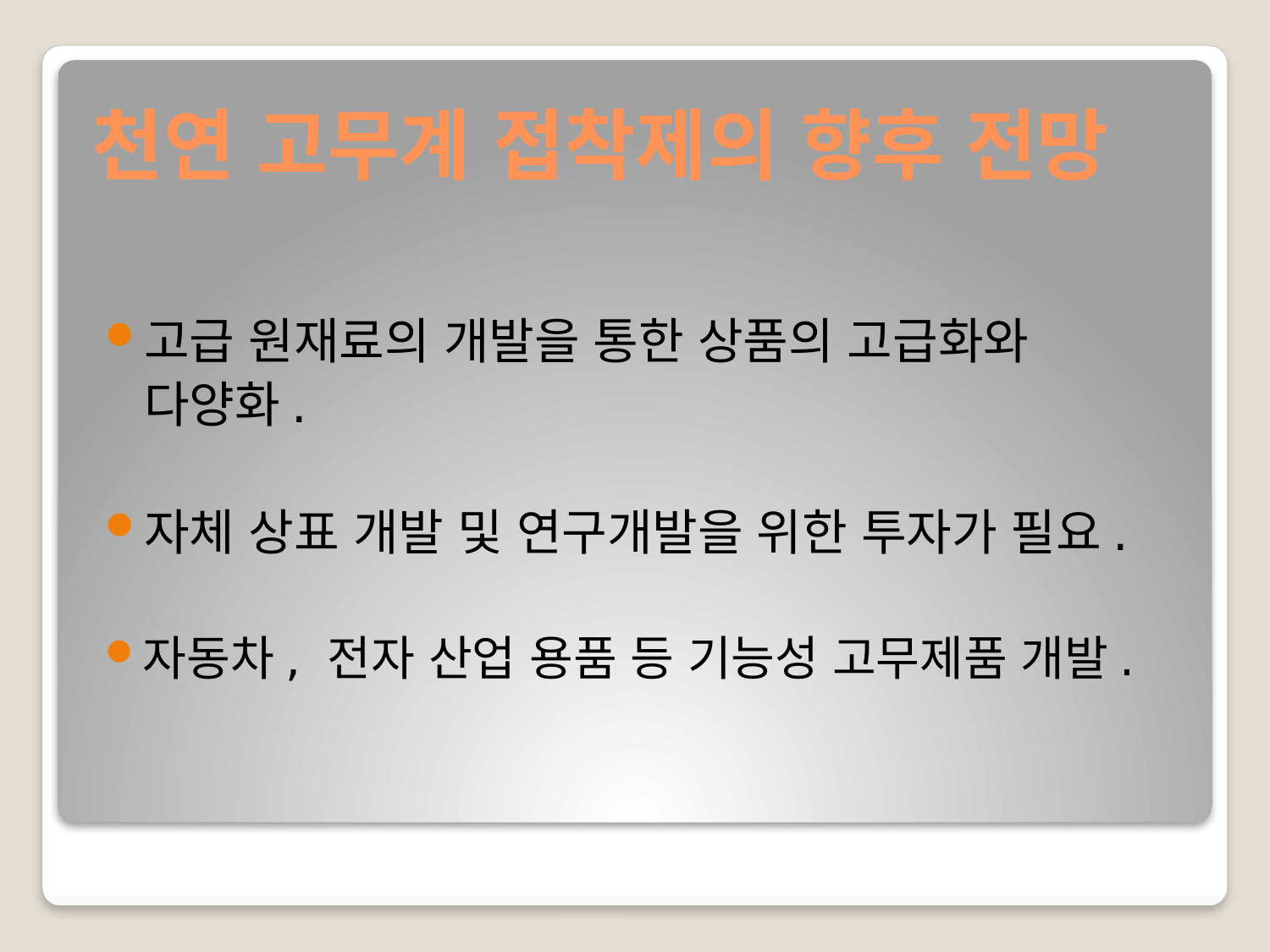

# 천연 고무계 접착제의 향후 전망
고급 원재료의 개발을 통한 상품의 고급화와
  다양화.

자체 상표 개발 및 연구개발을 위한 투자가 필요.

자동차, 전자 산업 용품 등 기능성 고무제품 개발.